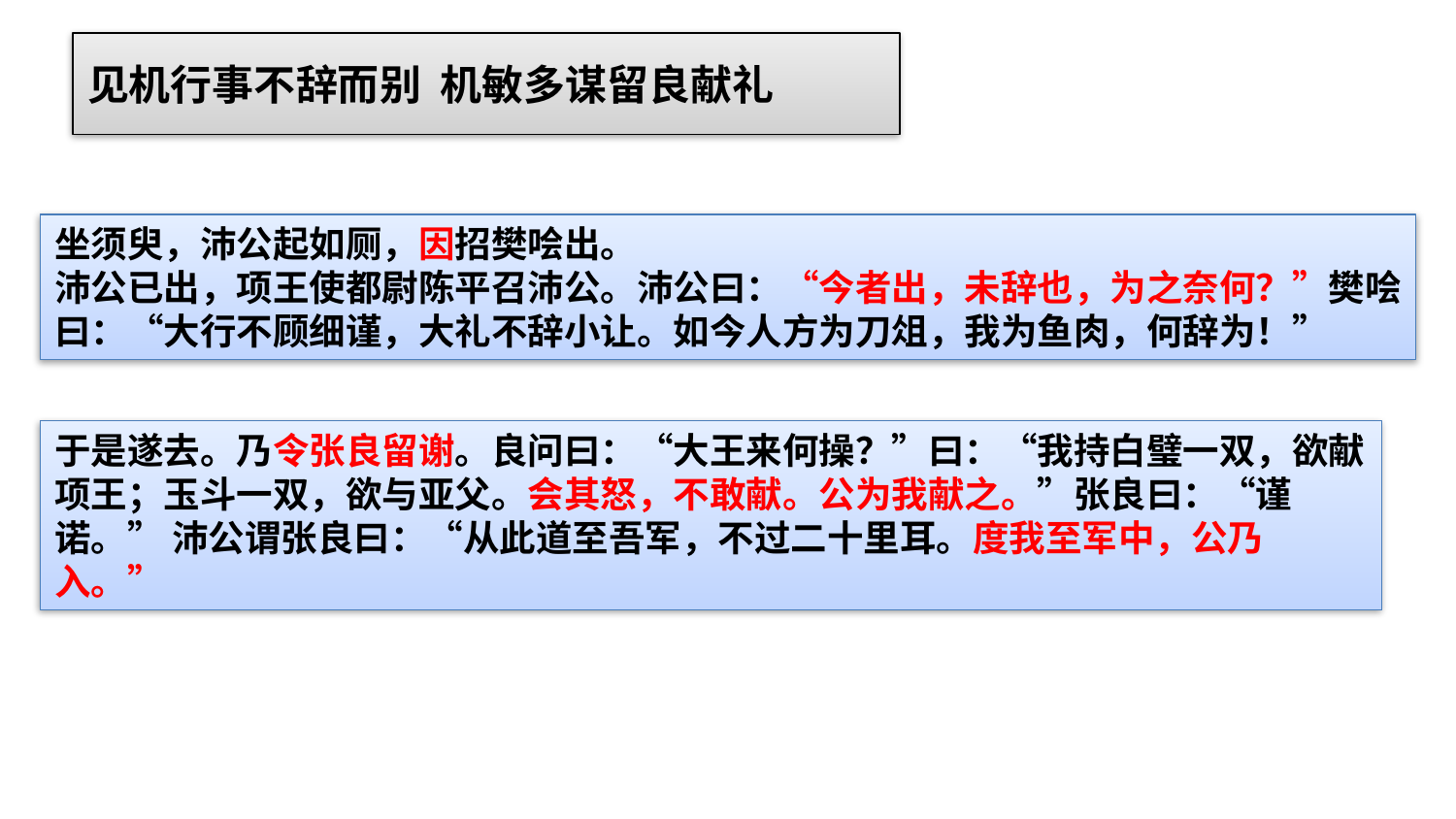

# 见机行事不辞而别  机敏多谋留良献礼
坐须臾，沛公起如厕，因招樊哙出。
沛公已出，项王使都尉陈平召沛公。沛公曰：“今者出，未辞也，为之奈何？”樊哙曰：“大行不顾细谨，大礼不辞小让。如今人方为刀俎，我为鱼肉，何辞为！”
于是遂去。乃令张良留谢。良问曰：“大王来何操？”曰：“我持白璧一双，欲献项王；玉斗一双，欲与亚父。会其怒，不敢献。公为我献之。”张良曰：“谨诺。” 沛公谓张良曰：“从此道至吾军，不过二十里耳。度我至军中，公乃入。”